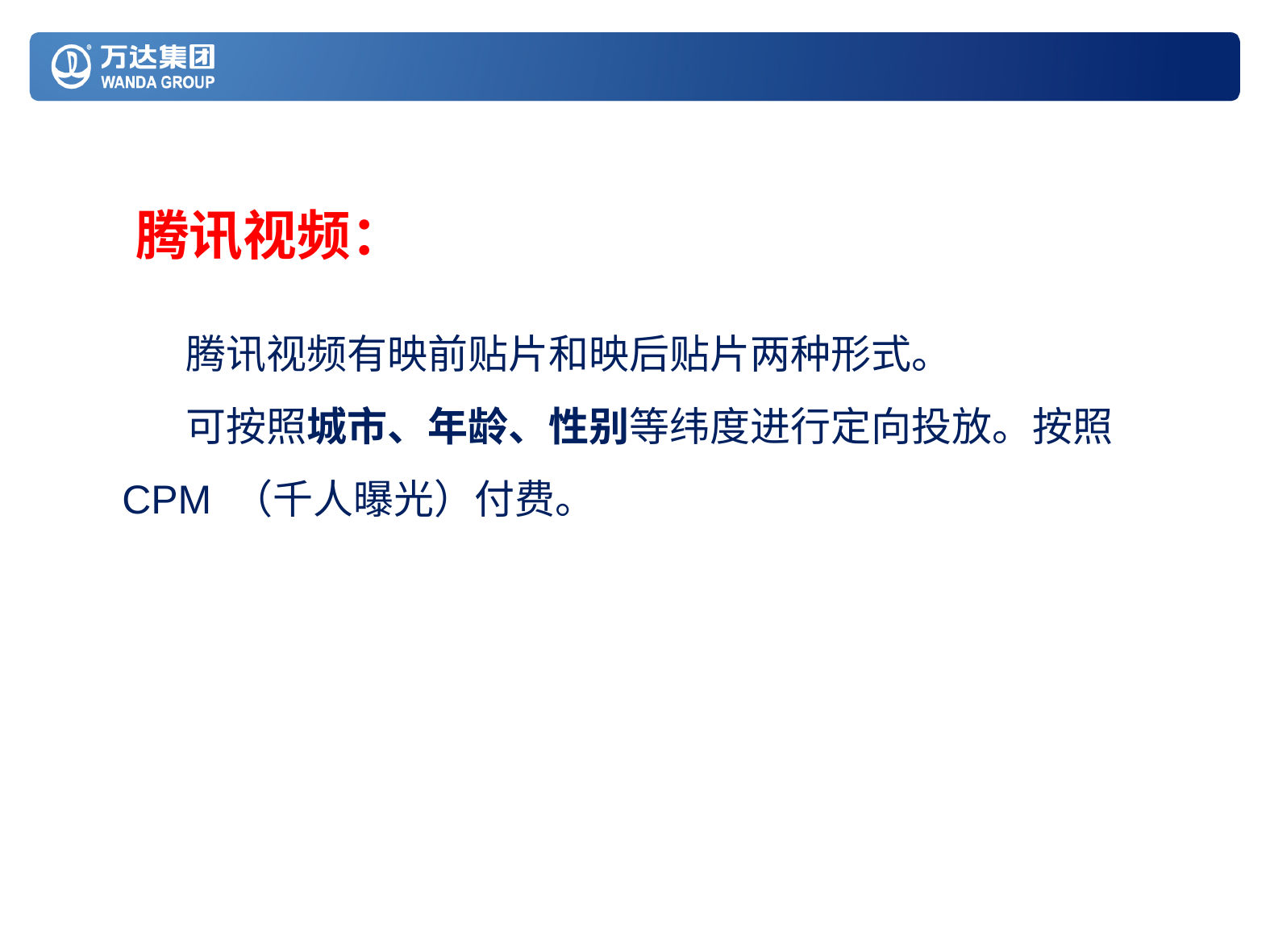

腾讯视频：

      腾讯视频有映前贴片和映后贴片两种形式。
      可按照城市、年龄、性别等纬度进行定向投放。按照CPM （千人曝光）付费。